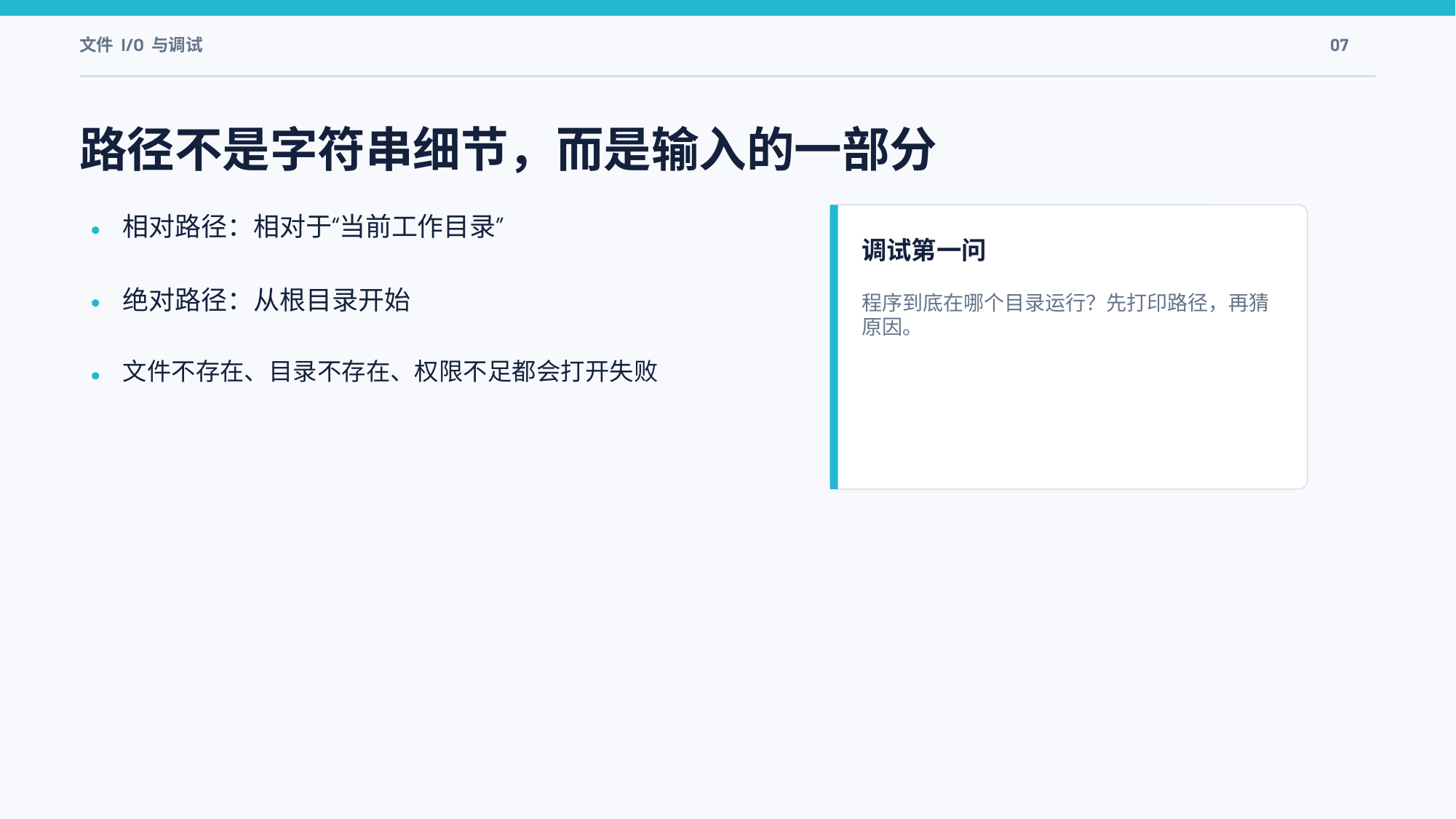

文件 I/O 与调试
07

路径不是字符串细节，而是输入的一部分

•
相对路径：相对于“当前工作目录”
调试第一问
•
绝对路径：从根目录开始
程序到底在哪个目录运行？先打印路径，再猜原因。
•
文件不存在、目录不存在、权限不足都会打开失败